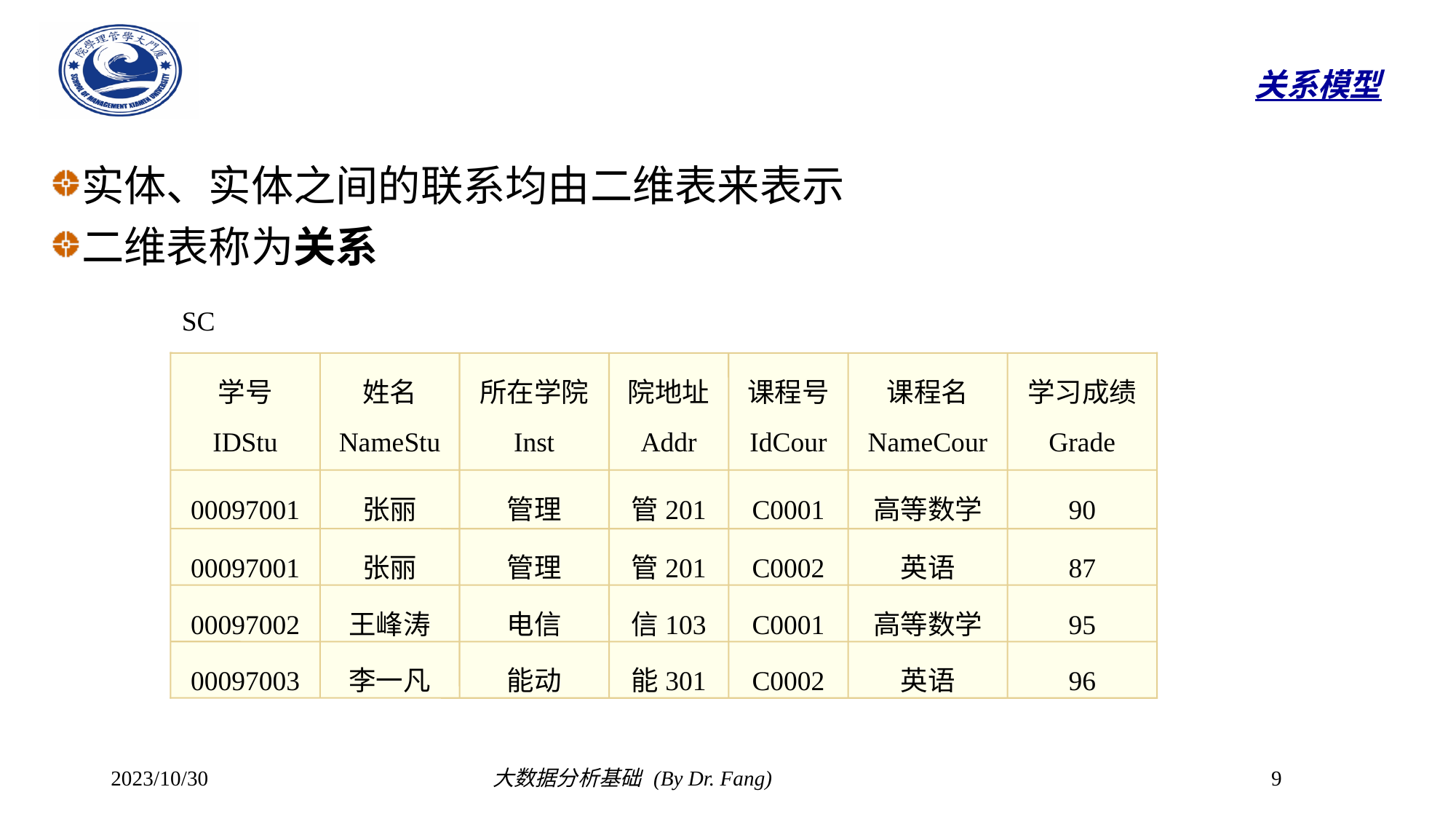

# 关系模型
实体、实体之间的联系均由二维表来表示
二维表称为关系

SC
学号
IDStu

姓名
NameStu

所在学院
Inst

院地址
Addr

课程号
IdCour

课程名
NameCour

学习成绩
Grade

00097001

张丽
管理
管201
C0001
高等数学
90
00097001

张丽
管理
管201
C0002
英语
87
00097002

王峰涛
电信
信103
C0001
高等数学
95
00097003

李一凡
能动
能301
C0002
英语
96

2023/10/30
大数据分析基础 (By Dr. Fang)
9